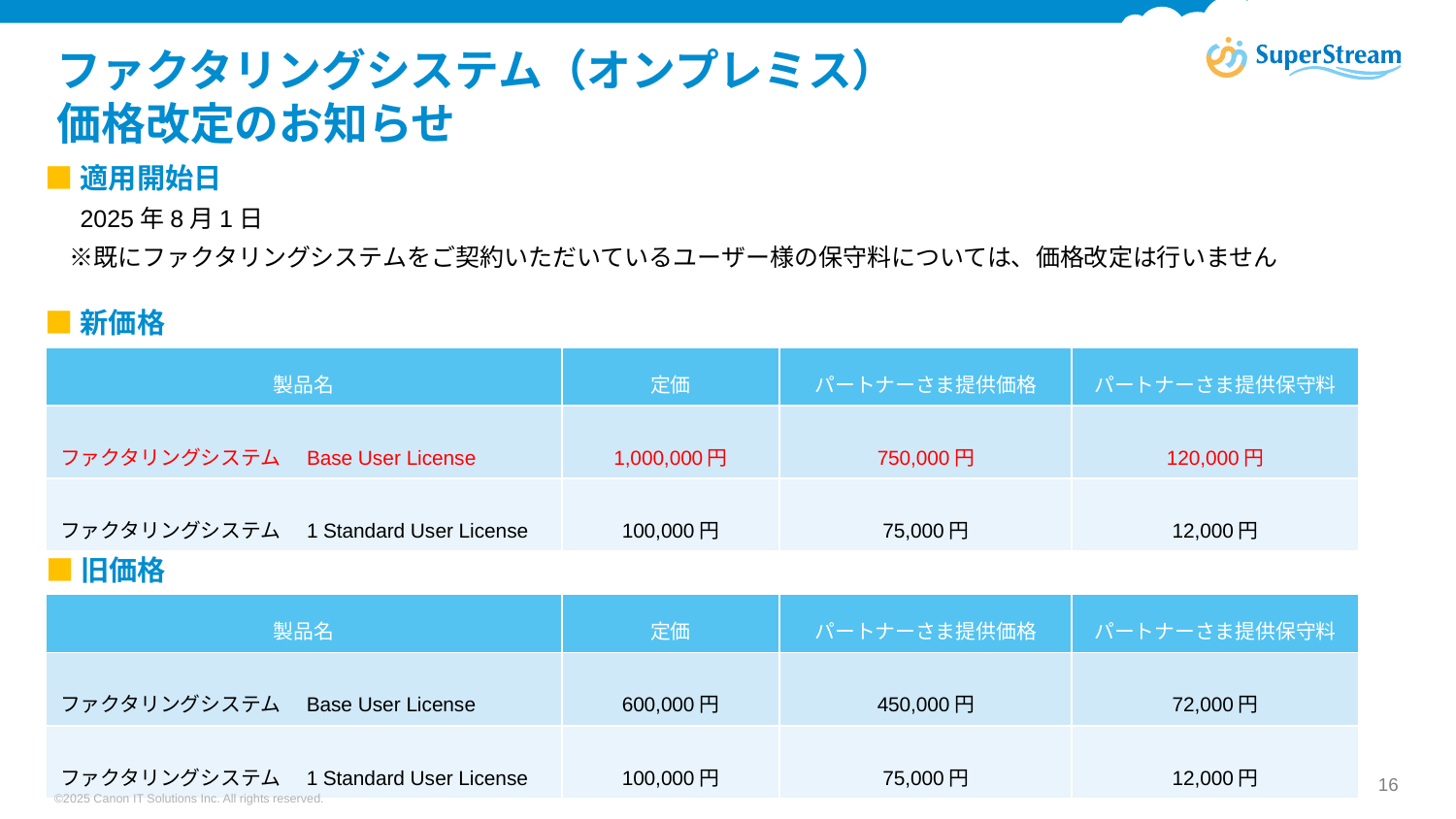

# ファクタリングシステム（オンプレミス） 価格改定のお知らせ
■適用開始日
　2025年8月1日
　※既にファクタリングシステムをご契約いただいているユーザー様の保守料については、価格改定は行いません
■新価格
| 製品名 | 定価 | パートナーさま提供価格 | パートナーさま提供保守料 |
| --- | --- | --- | --- |
| ファクタリングシステム　Base User License | 1,000,000円 | 750,000円 | 120,000円 |
| ファクタリングシステム　1 Standard User License | 100,000円 | 75,000円 | 12,000円 |
■旧価格
| 製品名 | 定価 | パートナーさま提供価格 | パートナーさま提供保守料 |
| --- | --- | --- | --- |
| ファクタリングシステム　Base User License | 600,000円 | 450,000円 | 72,000円 |
| ファクタリングシステム　1 Standard User License | 100,000円 | 75,000円 | 12,000円 |
16
©2025 Canon IT Solutions Inc. All rights reserved.